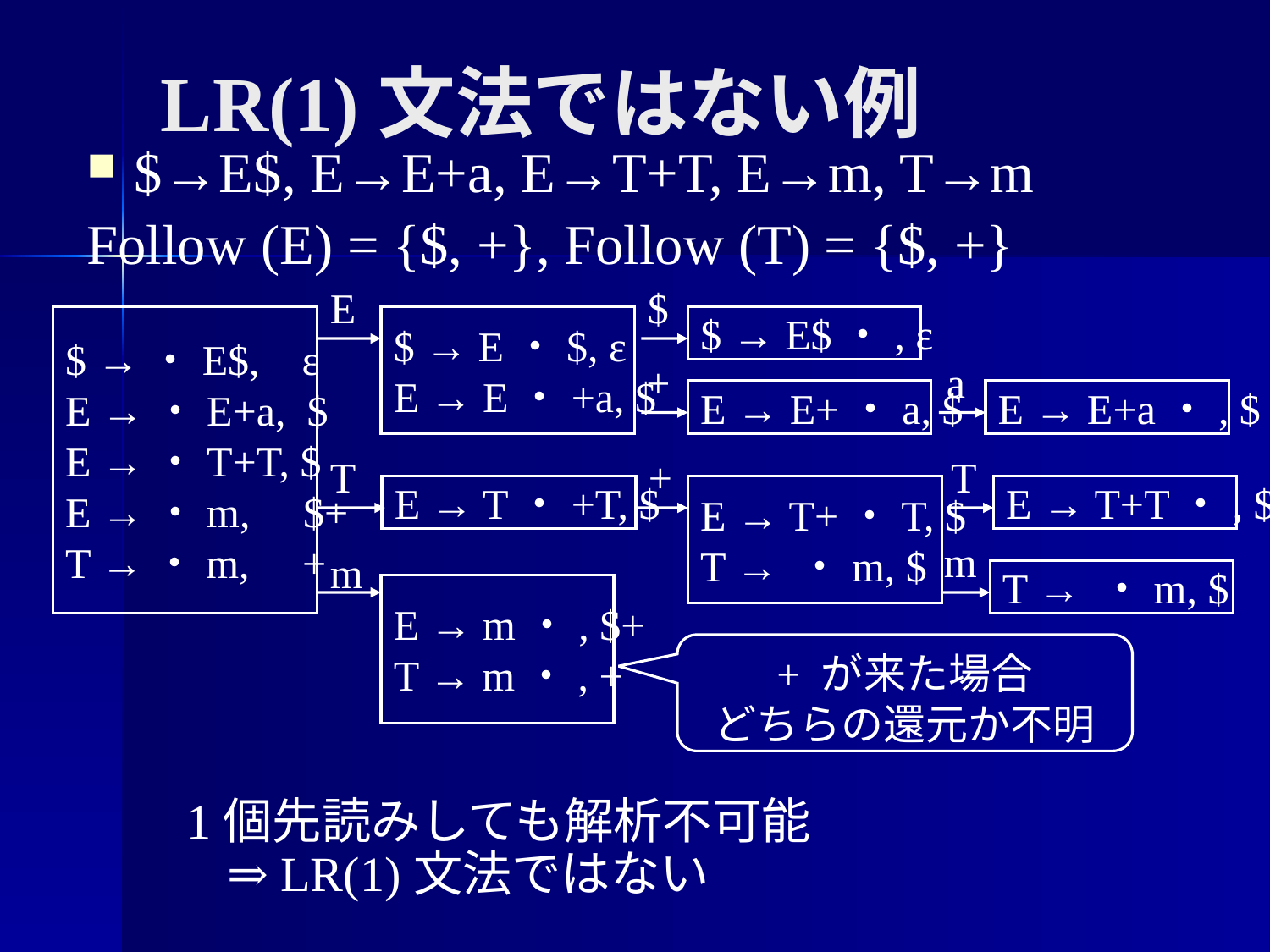

# LR(1)文法ではない例
$→E$, E→E+a, E→T+T, E→m, T→m
Follow (E) = {$, +}, Follow (T) = {$, +}
E
$ → E・$, ε
E → E・+a, $

$
$ → E$・, ε

$ →・E$,    ε
E →・E+a,  $
E →・T+T, $
E →・m,     $+
T →・m,     +
+
E → E+・a, $

a
E → E+a・, $

T
E → T・+T, $

+
E → T+・T, $
T → ・m, $

T
E → T+T・, $

m
T → ・m, $

m
E → m・, $+
T → m・, +

+ が来た場合
どちらの還元か不明
1個先読みしても解析不可能
⇒ LR(1)文法ではない